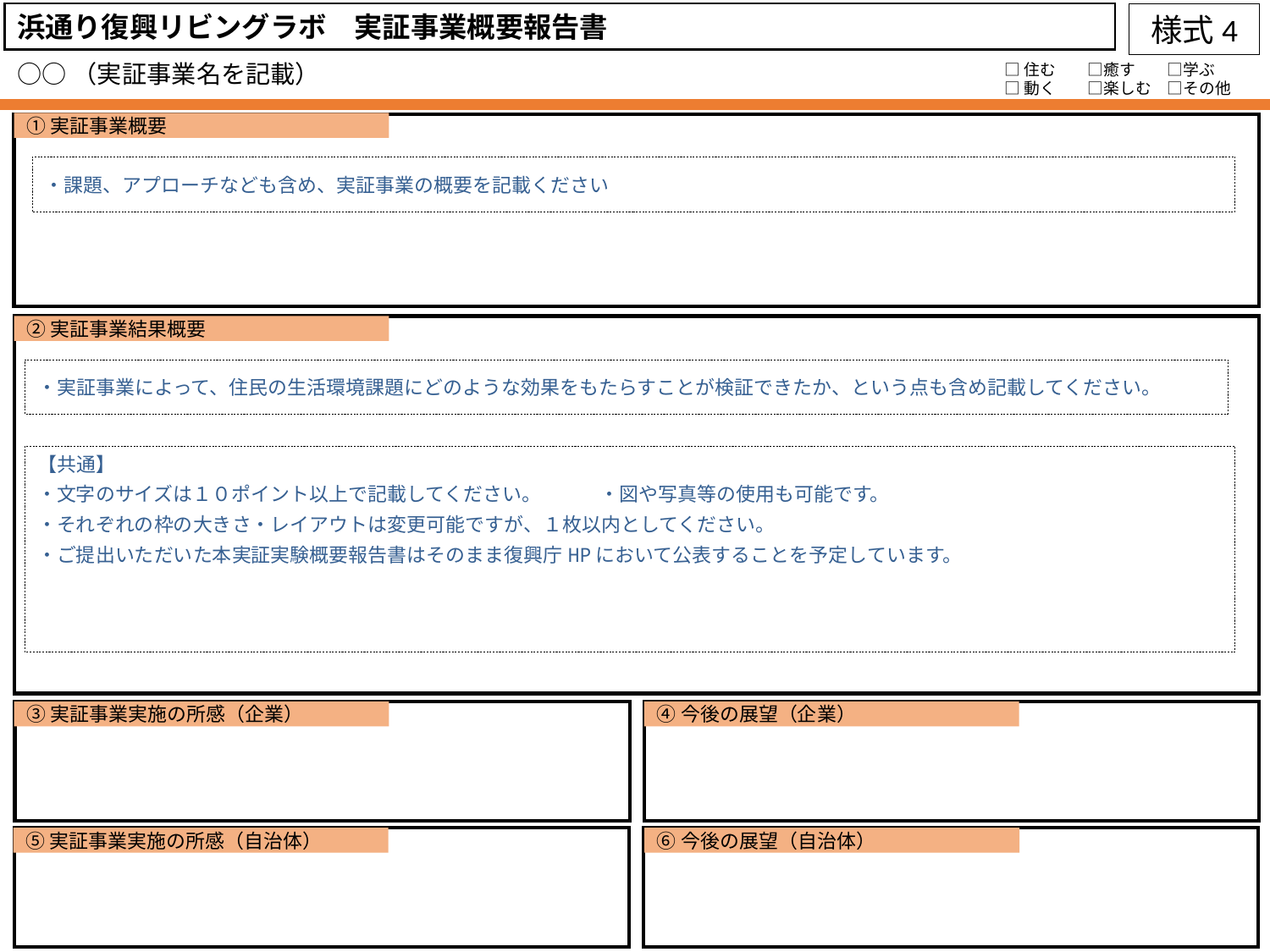

浜通り復興リビングラボ　実証事業概要報告書
様式4
○○（実証事業名を記載）
□住む　　□癒す　　□学ぶ
□動く　　□楽しむ　□その他
①実証事業概要

・課題、アプローチなども含め、実証事業の概要を記載ください
②実証事業結果概要

・実証事業によって、住民の生活環境課題にどのような効果をもたらすことが検証できたか、という点も含め記載してください。
【共通】
・文字のサイズは１０ポイント以上で記載してください。　　　・図や写真等の使用も可能です。
・それぞれの枠の大きさ・レイアウトは変更可能ですが、１枚以内としてください。
・ご提出いただいた本実証実験概要報告書はそのまま復興庁HPにおいて公表することを予定しています。
③実証事業実施の所感（企業）

④今後の展望（企業）
⑤実証事業実施の所感（自治体）

⑥今後の展望（自治体）